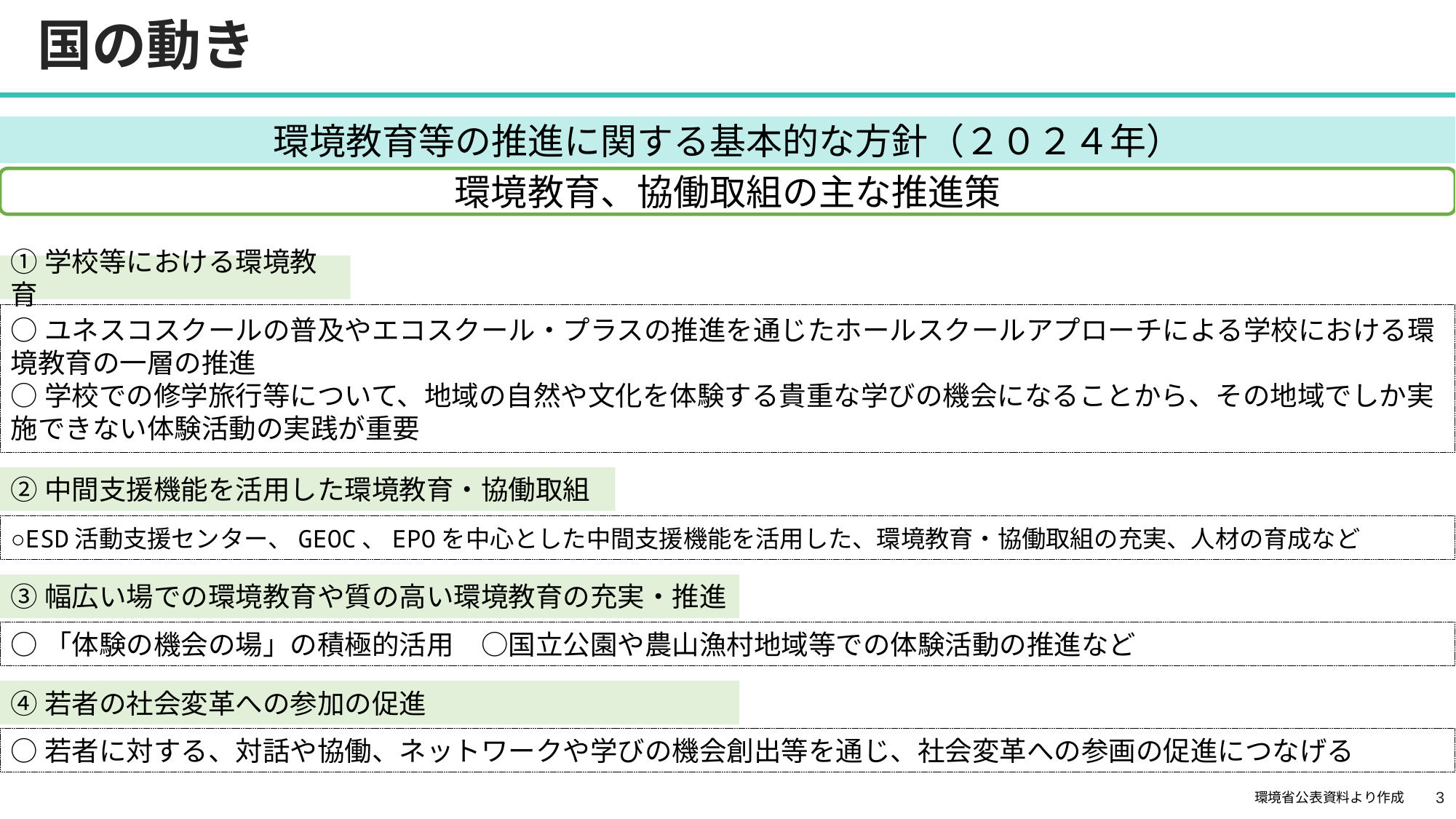

国の動き
環境教育等の推進に関する基本的な方針（２０２４年）
環境教育、協働取組の主な推進策
①学校等における環境教育
○ユネスコスクールの普及やエコスクール・プラスの推進を通じたホールスクールアプローチによる学校における環境教育の一層の推進
○学校での修学旅行等について、地域の自然や文化を体験する貴重な学びの機会になることから、その地域でしか実施できない体験活動の実践が重要
②中間支援機能を活用した環境教育・協働取組
○ESD活動支援センター、GEOC、EPOを中心とした中間支援機能を活用した、環境教育・協働取組の充実、人材の育成など
③幅広い場での環境教育や質の高い環境教育の充実・推進
○「体験の機会の場」の積極的活用　○国立公園や農山漁村地域等での体験活動の推進など
④若者の社会変革への参加の促進
○若者に対する、対話や協働、ネットワークや学びの機会創出等を通じ、社会変革への参画の促進につなげる
3
環境省公表資料より作成